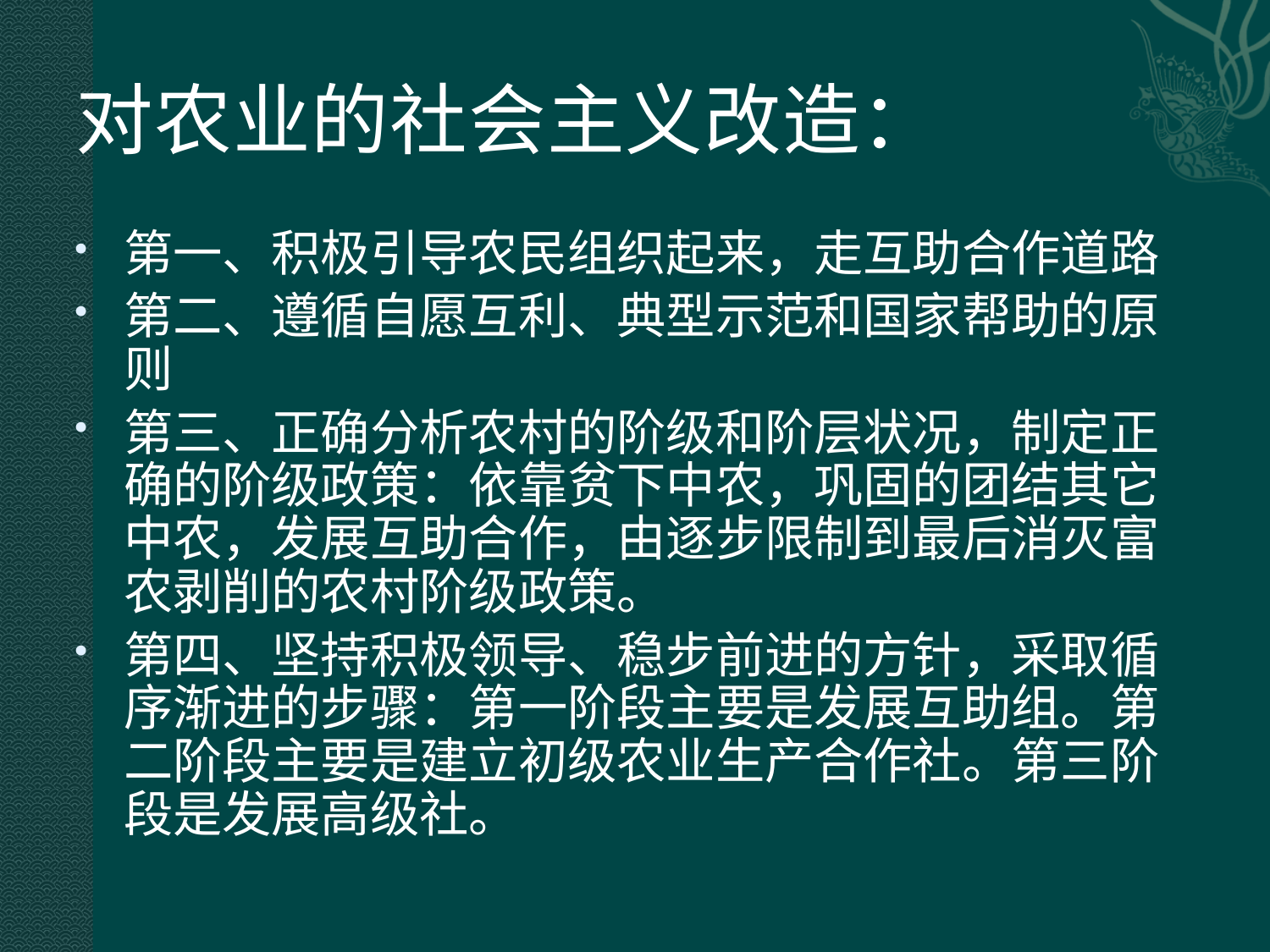

# 对农业的社会主义改造：
第一、积极引导农民组织起来，走互助合作道路
第二、遵循自愿互利、典型示范和国家帮助的原则
第三、正确分析农村的阶级和阶层状况，制定正确的阶级政策：依靠贫下中农，巩固的团结其它中农，发展互助合作，由逐步限制到最后消灭富农剥削的农村阶级政策。
第四、坚持积极领导、稳步前进的方针，采取循序渐进的步骤：第一阶段主要是发展互助组。第二阶段主要是建立初级农业生产合作社。第三阶段是发展高级社。